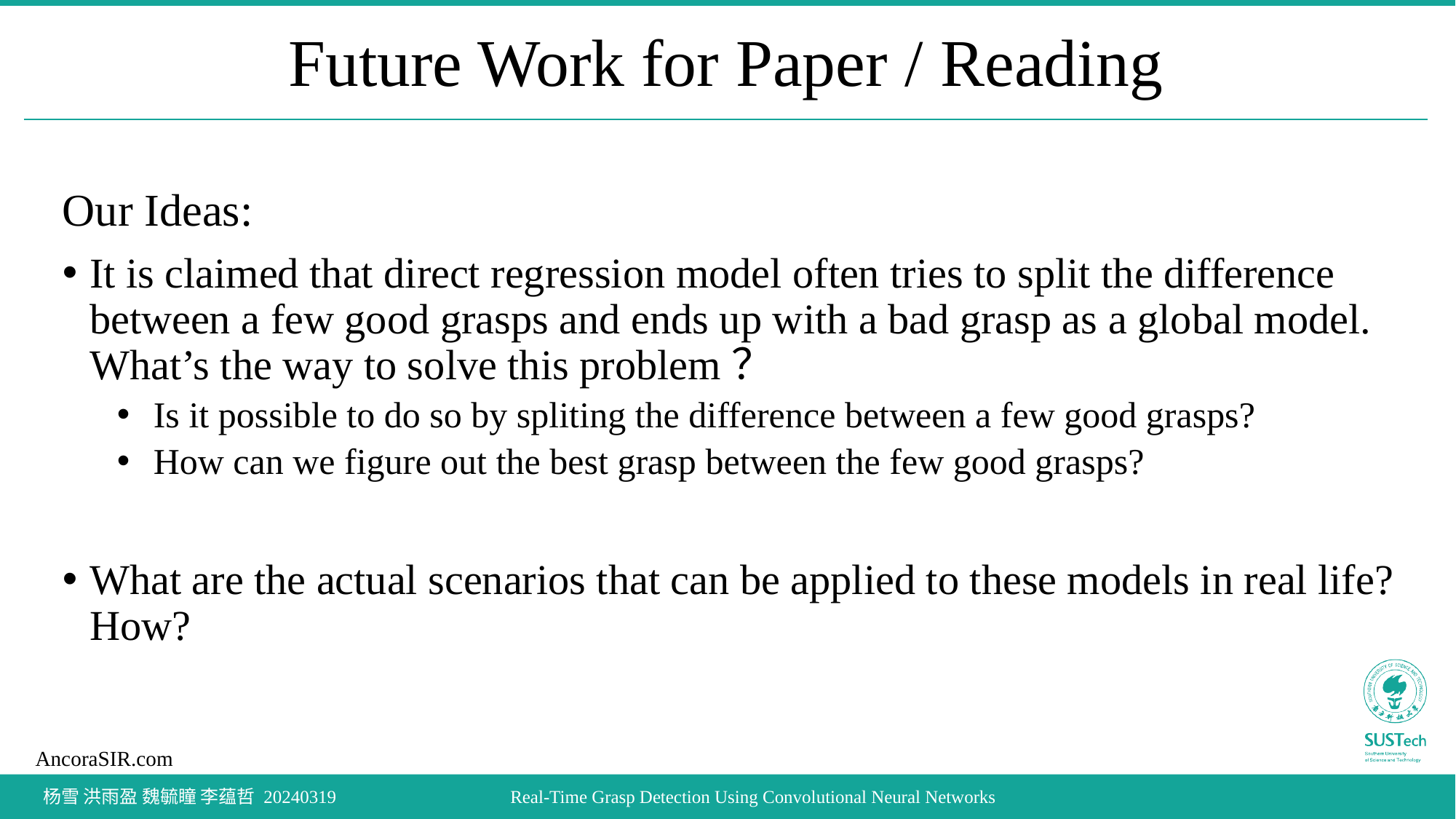

# Future Work for Paper / Reading
Our Ideas:
It is claimed that direct regression model often tries to split the difference between a few good grasps and ends up with a bad grasp as a global model. What’s the way to solve this problem？
 Is it possible to do so by spliting the difference between a few good grasps?
 How can we figure out the best grasp between the few good grasps?

What are the actual scenarios that can be applied to these models in real life? How?

 杨雪 洪雨盈 魏毓瞳 李蕴哲 20240319
24
Real-Time Grasp Detection Using Convolutional Neural Networks